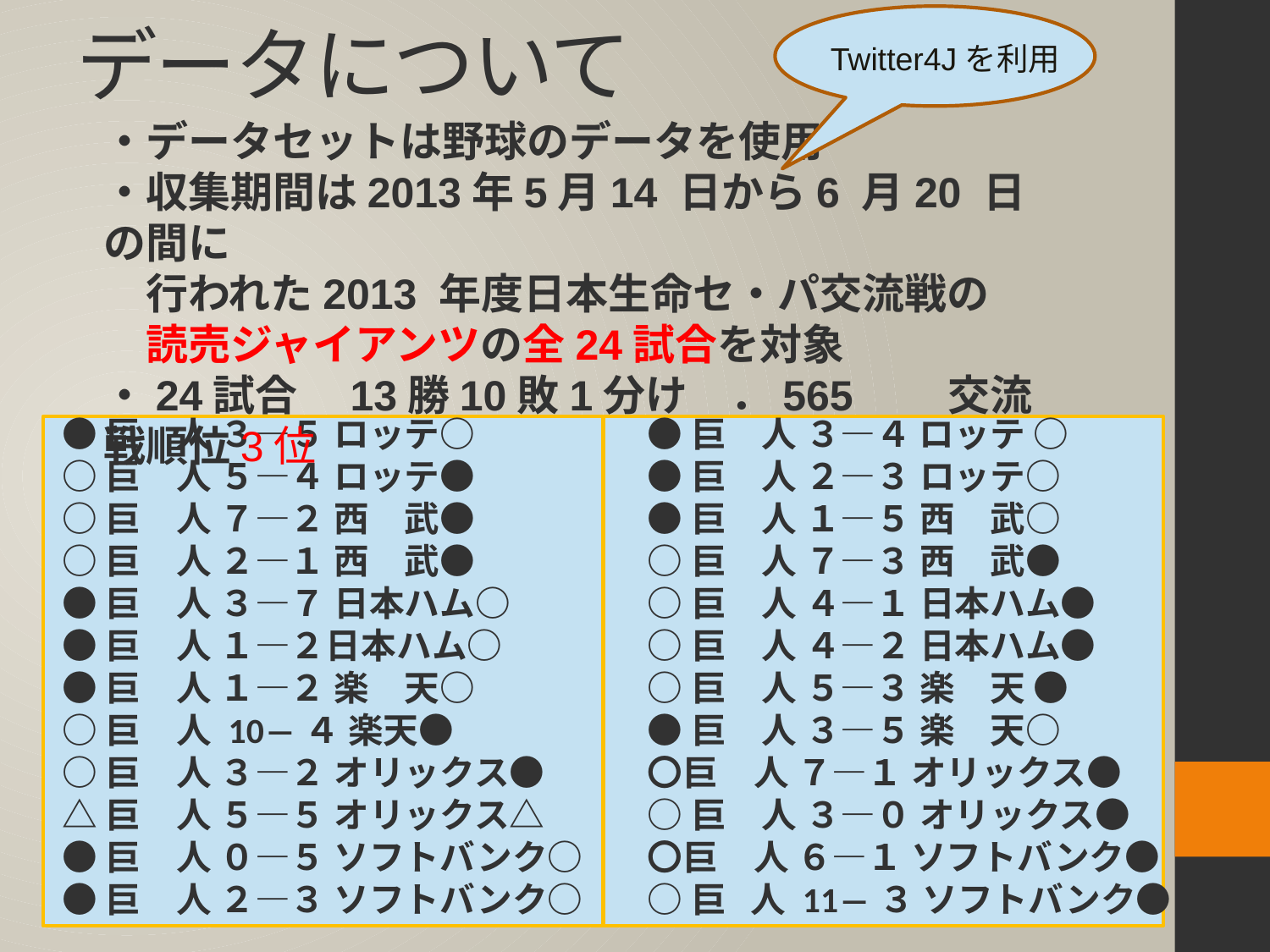

# データについて

Twitter4Jを利用
・データセットは野球のデータを使用
・収集期間は2013年5月14 日から6 月20 日の間に
　行われた2013 年度日本生命セ・パ交流戦の
　読売ジャイアンツの全24試合を対象
・24試合　13勝10敗1分け　．565　　交流戦順位3位

●巨　人 ３―５ ロッテ○
○巨　人 ５―４ ロッテ●
○巨　人 ７―２ 西　武●
○巨　人 ２―１ 西　武●
●巨　人 ３―７ 日本ハム○
●巨　人 １―２日本ハム○
●巨　人 １―２ 楽　天○
○巨　人 10―４ 楽天●
○巨　人 ３―２ オリックス●
△巨　人 ５―５ オリックス△
●巨　人 ０―５ ソフトバンク○
●巨　人 ２―３ ソフトバンク○

●巨　人 ３―４ ロッテ ○
●巨　人 ２―３ ロッテ○
●巨　人 １―５ 西　武○
○巨　人 ７―３ 西　武●
○巨　人 ４―１ 日本ハム●
○巨　人 ４―２ 日本ハム●
○巨　人 ５―３ 楽　天 ●
●巨　人 ３―５ 楽　天○
〇巨　人 ７―１ オリックス●
○巨　人 ３―０ オリックス●
〇巨　人 ６―１ ソフトバンク●
○巨   人 11―３ ソフトバンク●